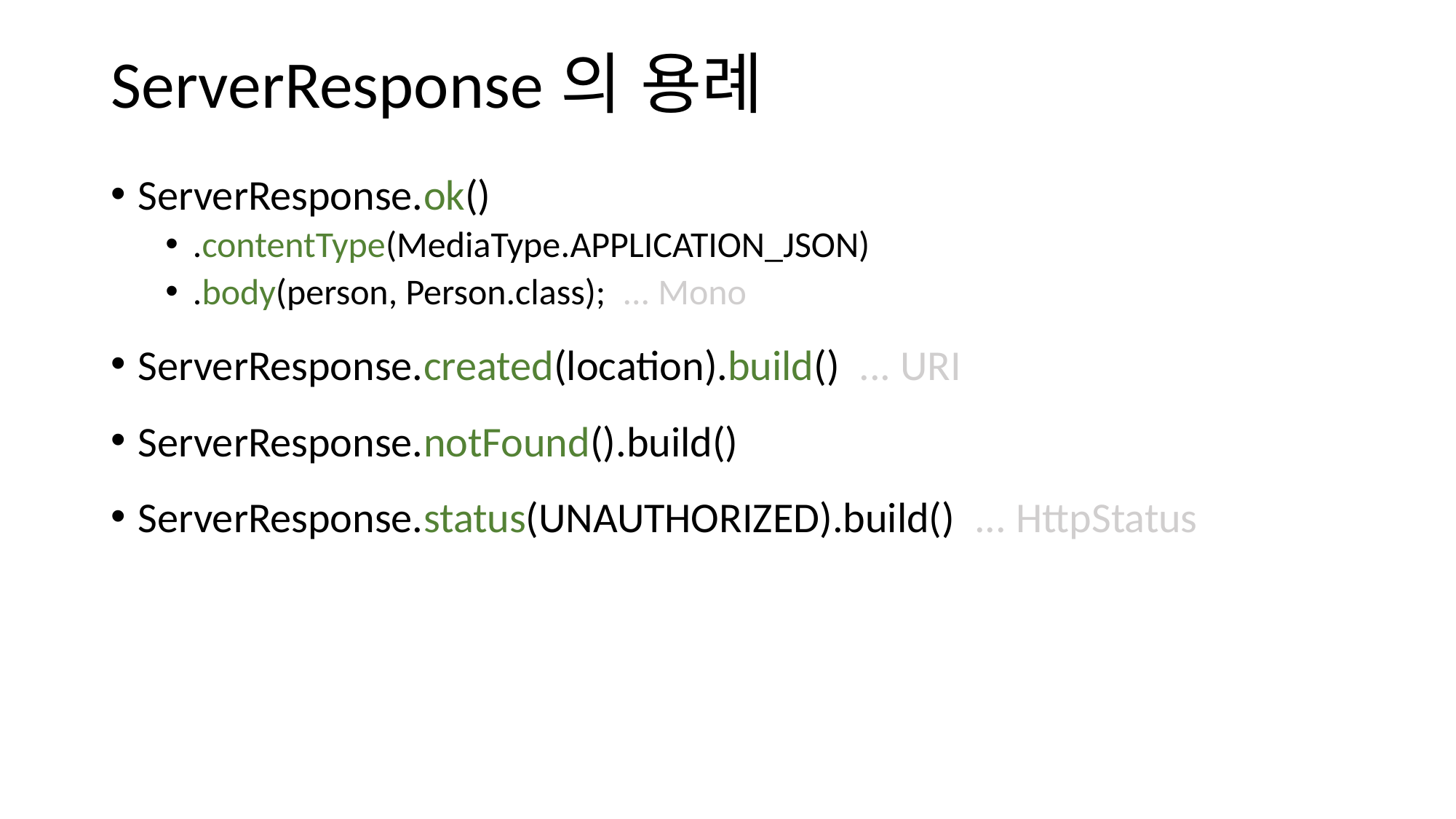

# ServerResponse의 용례
ServerResponse.ok()
.contentType(MediaType.APPLICATION_JSON)
.body(person, Person.class);  ... Mono
ServerResponse.created(location).build()  ... URI
ServerResponse.notFound().build()
ServerResponse.status(UNAUTHORIZED).build()  ... HttpStatus